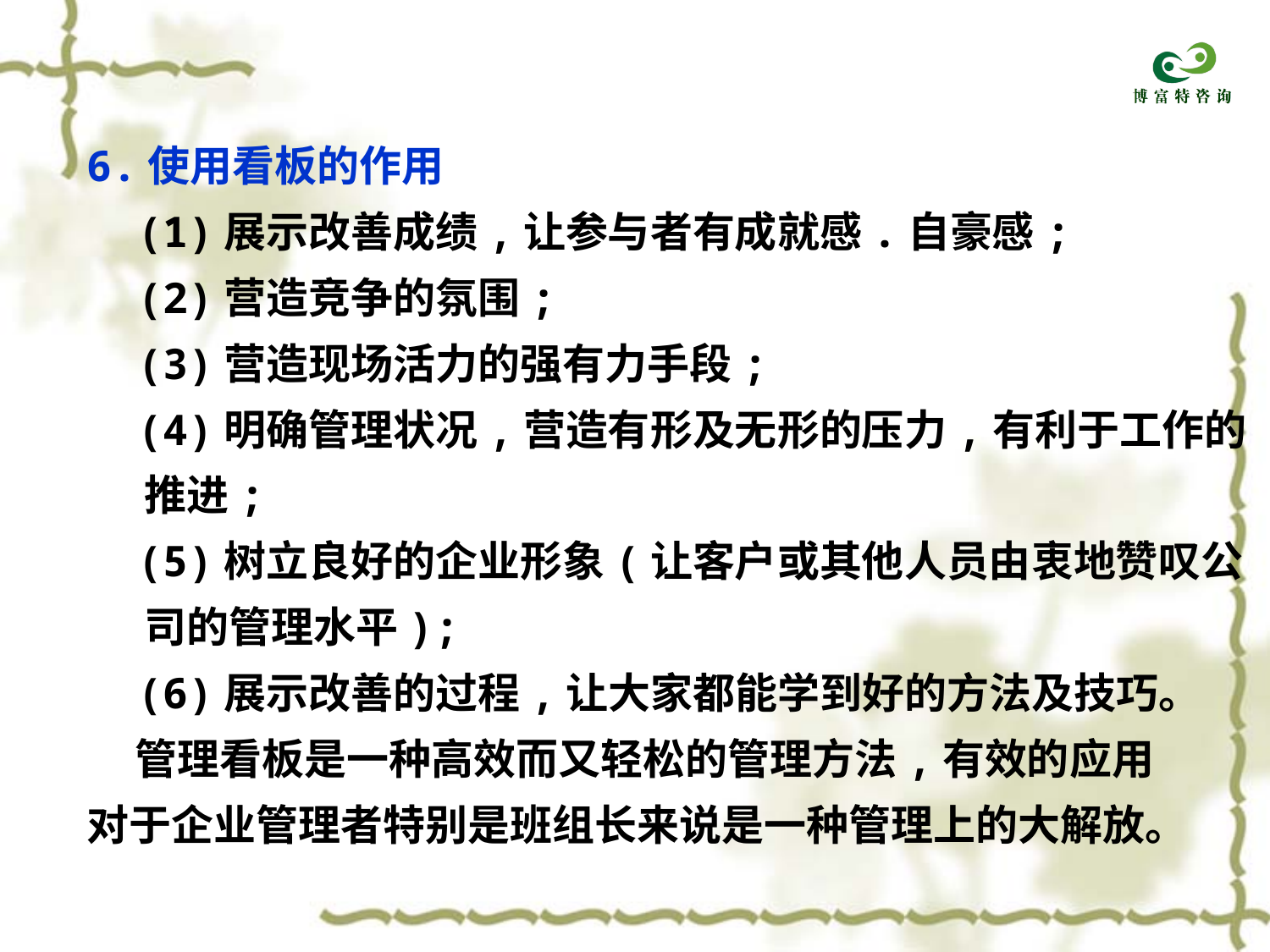

6.使用看板的作用
  (1)展示改善成绩,让参与者有成就感.自豪感;
  (2)营造竞争的氛围;
  (3)营造现场活力的强有力手段;
  (4)明确管理状况,营造有形及无形的压力,有利于工作的
     推进;
  (5)树立良好的企业形象(让客户或其他人员由衷地赞叹公
     司的管理水平);
  (6)展示改善的过程,让大家都能学到好的方法及技巧。
    管理看板是一种高效而又轻松的管理方法,有效的应用
对于企业管理者特别是班组长来说是一种管理上的大解放。